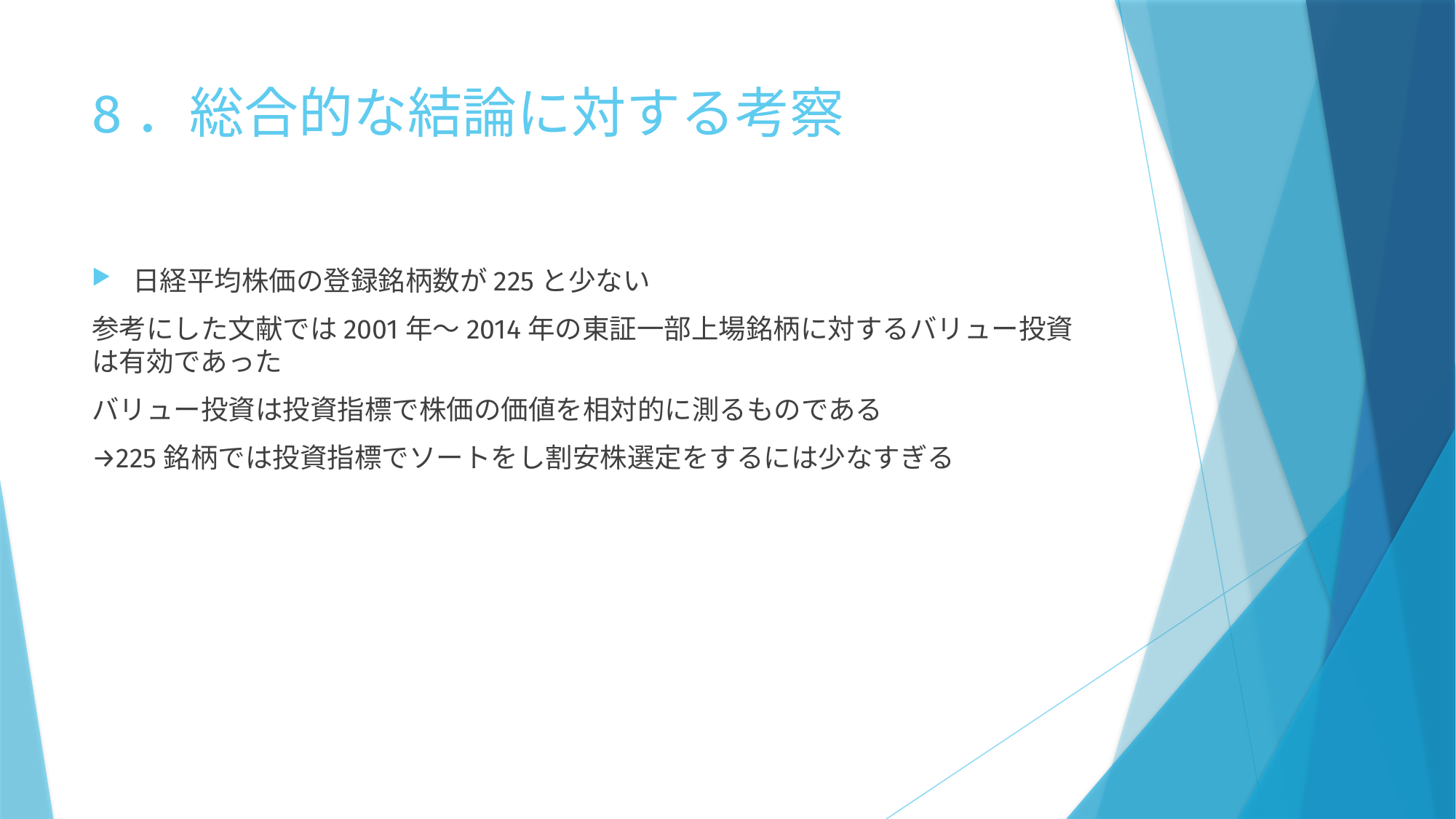

# 8．総合的な結論に対する考察
日経平均株価の登録銘柄数が225と少ない
参考にした文献では2001年～2014年の東証一部上場銘柄に対するバリュー投資は有効であった
バリュー投資は投資指標で株価の価値を相対的に測るものである
→225銘柄では投資指標でソートをし割安株選定をするには少なすぎる